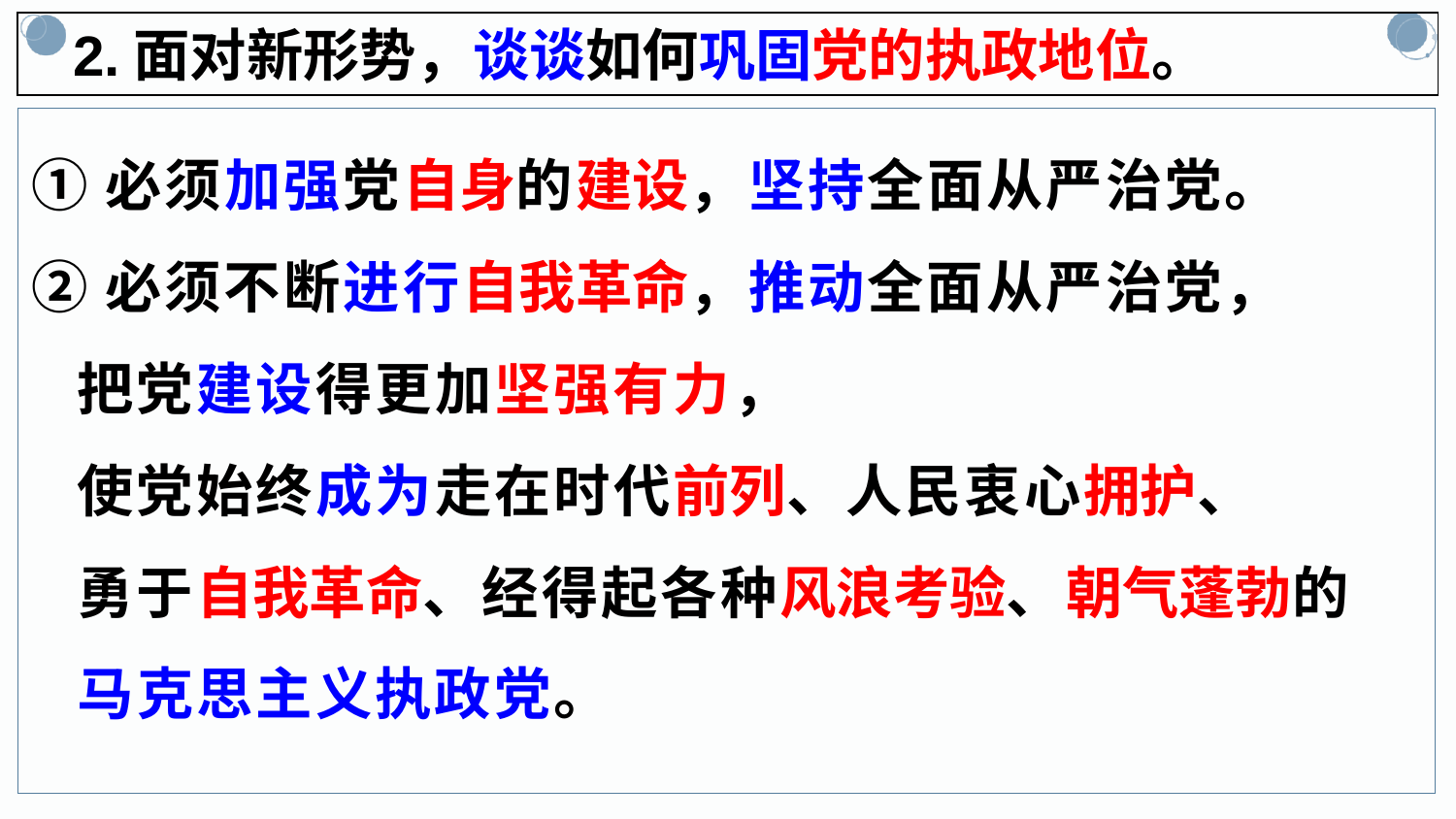

2.面对新形势，谈谈如何巩固党的执政地位。
①必须加强党自身的建设，坚持全面从严治党。
②必须不断进行自我革命，推动全面从严治党，
  把党建设得更加坚强有力，
  使党始终成为走在时代前列、人民衷心拥护、
  勇于自我革命、经得起各种风浪考验、朝气蓬勃的
  马克思主义执政党。